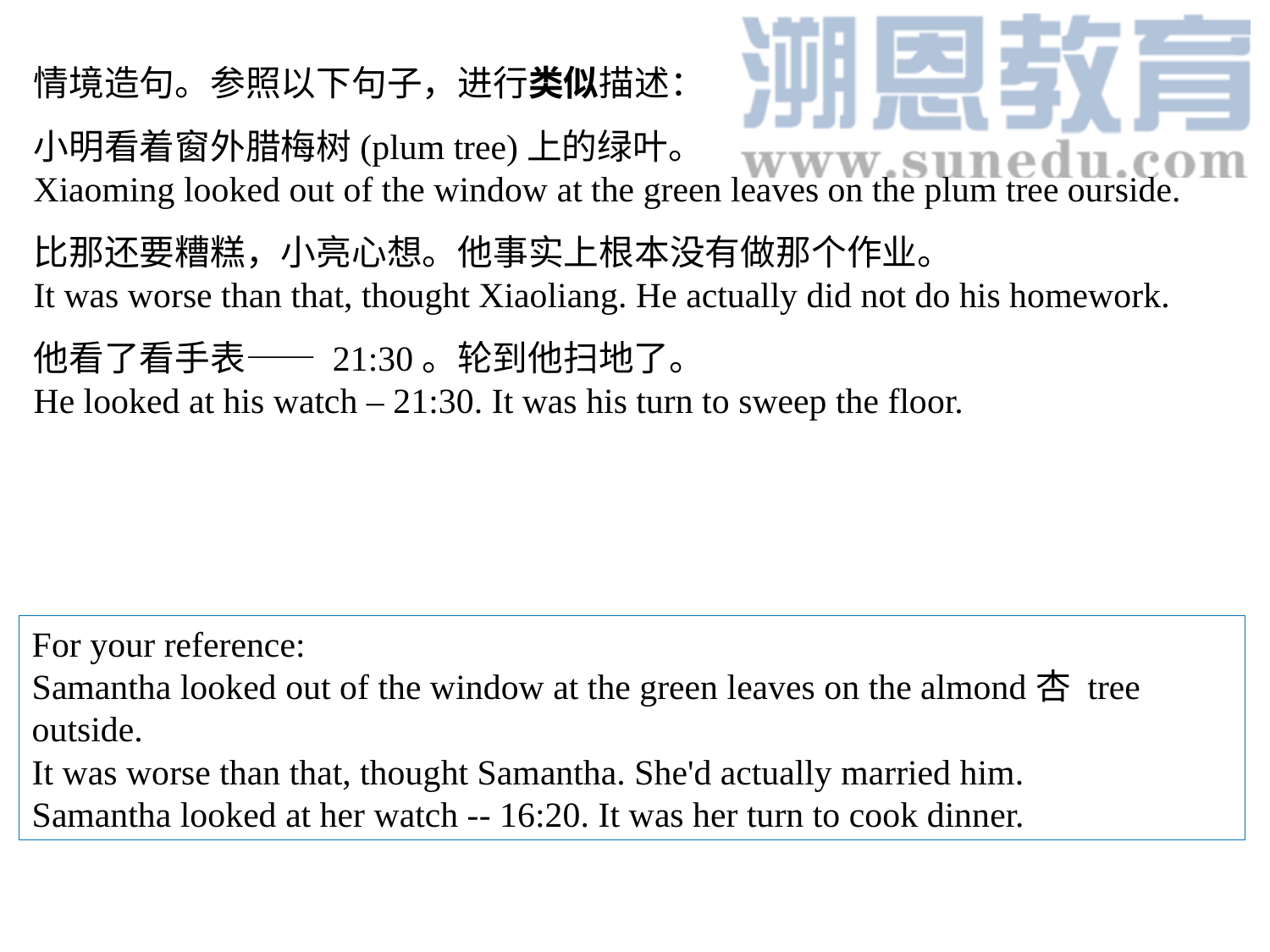

情境造句。参照以下句子，进行类似描述：

小明看着窗外腊梅树(plum tree)上的绿叶。
Xiaoming looked out of the window at the green leaves on the plum tree ourside.

比那还要糟糕，小亮心想。他事实上根本没有做那个作业。
It was worse than that, thought Xiaoliang. He actually did not do his homework.

他看了看手表—— 21:30。轮到他扫地了。
He looked at his watch – 21:30. It was his turn to sweep the floor.
For your reference:
Samantha looked out of the window at the green leaves on the almond杏 tree outside.
It was worse than that, thought Samantha. She'd actually married him.
Samantha looked at her watch -- 16:20. It was her turn to cook dinner.